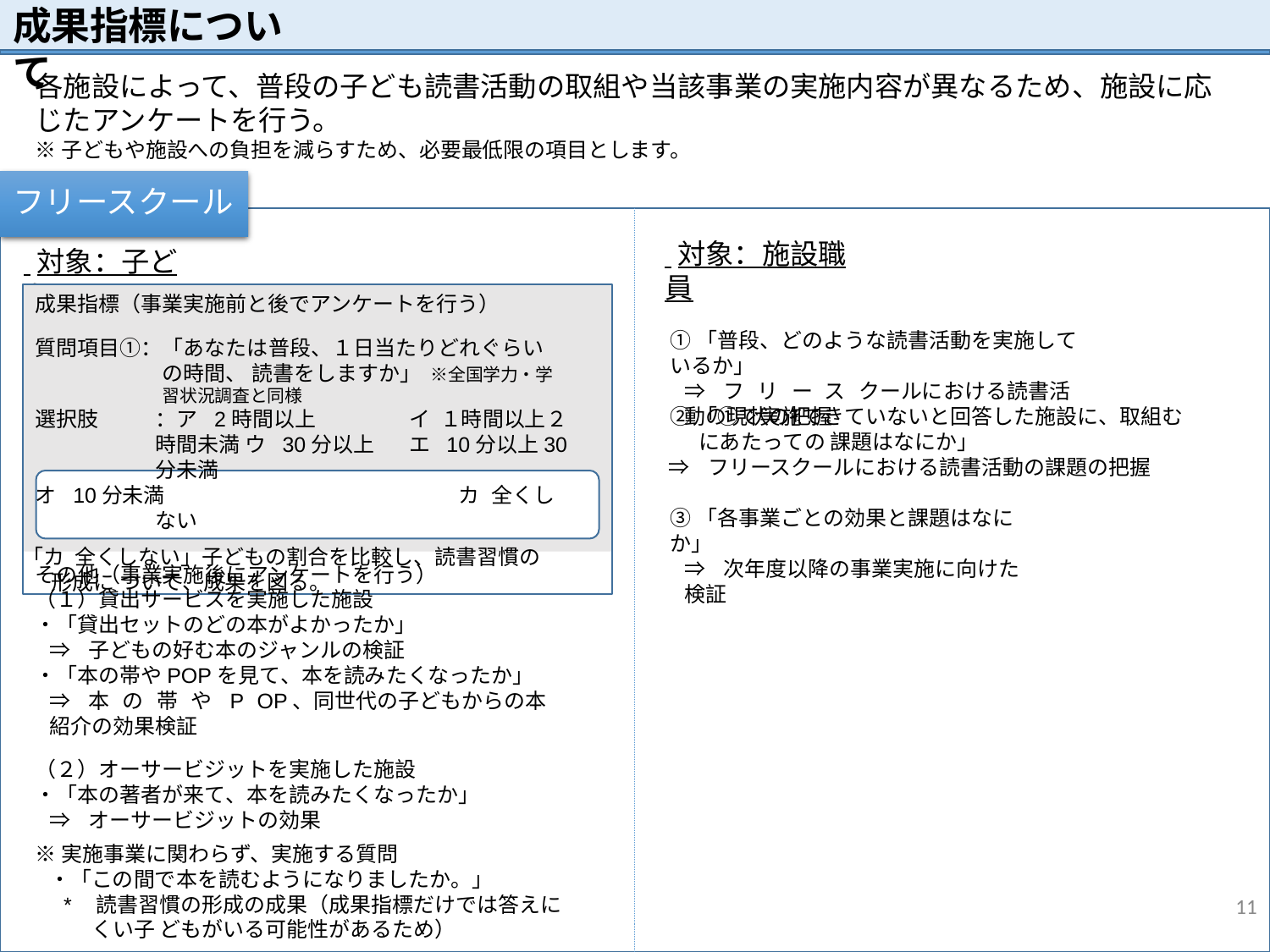

# 成果指標について

各施設によって、普段の子ども読書活動の取組や当該事業の実施内容が異なるため、施設に応 じたアンケートを行う。
※子どもや施設への負担を減らすため、必要最低限の項目とします。
フリースクール

 対象：施設職員
 対象：子ども

成果指標（事業実施前と後でアンケートを行う）

質問項目①：「あなたは普段、１日当たりどれぐらいの時間、 読書をしますか」 ※全国学力・学習状況調査と同様
選択肢	：ア 2時間以上	イ １時間以上２時間未満 ウ 30分以上	エ 10分以上30分未満
オ 10分未満	カ 全くしない
「カ 全くしない」子どもの割合を比較し、読書習慣の形成に ついて、成果を図る。
①「普段、どのような読書活動を実施しているか」
⇒フリースクールにおける読書活動の現状の把握
②「①で実施できていないと回答した施設に、取組むにあたっての 課題はなにか」
⇒フリースクールにおける読書活動の課題の把握

③「各事業ごとの効果と課題はなにか」
⇒次年度以降の事業実施に向けた検証
その他（事業実施後にアンケートを行う）
（１）貸出サービスを実施した施設
・「貸出セットのどの本がよかったか」
⇒子どもの好む本のジャンルの検証
・「本の帯やPOPを見て、本を読みたくなったか」
⇒本の帯やPOP、同世代の子どもからの本紹介の効果検証

（２）オーサービジットを実施した施設
・「本の著者が来て、本を読みたくなったか」
⇒オーサービジットの効果
※実施事業に関わらず、実施する質問
・「この間で本を読むようになりましたか。」
* 読書習慣の形成の成果（成果指標だけでは答えにくい子 どもがいる可能性があるため）
11